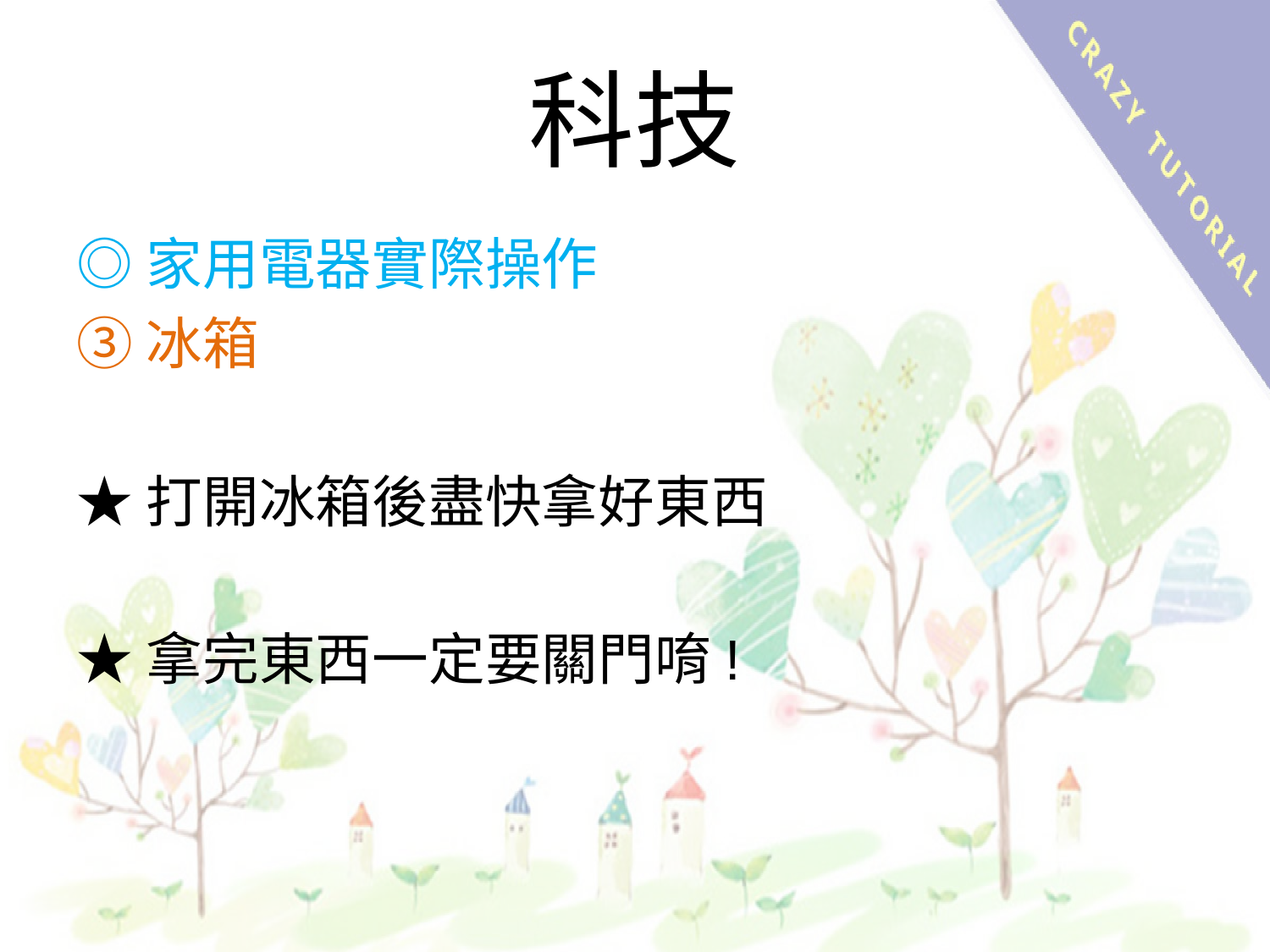

# 科技
◎家用電器實際操作
③冰箱

★打開冰箱後盡快拿好東西

★拿完東西一定要關門唷!